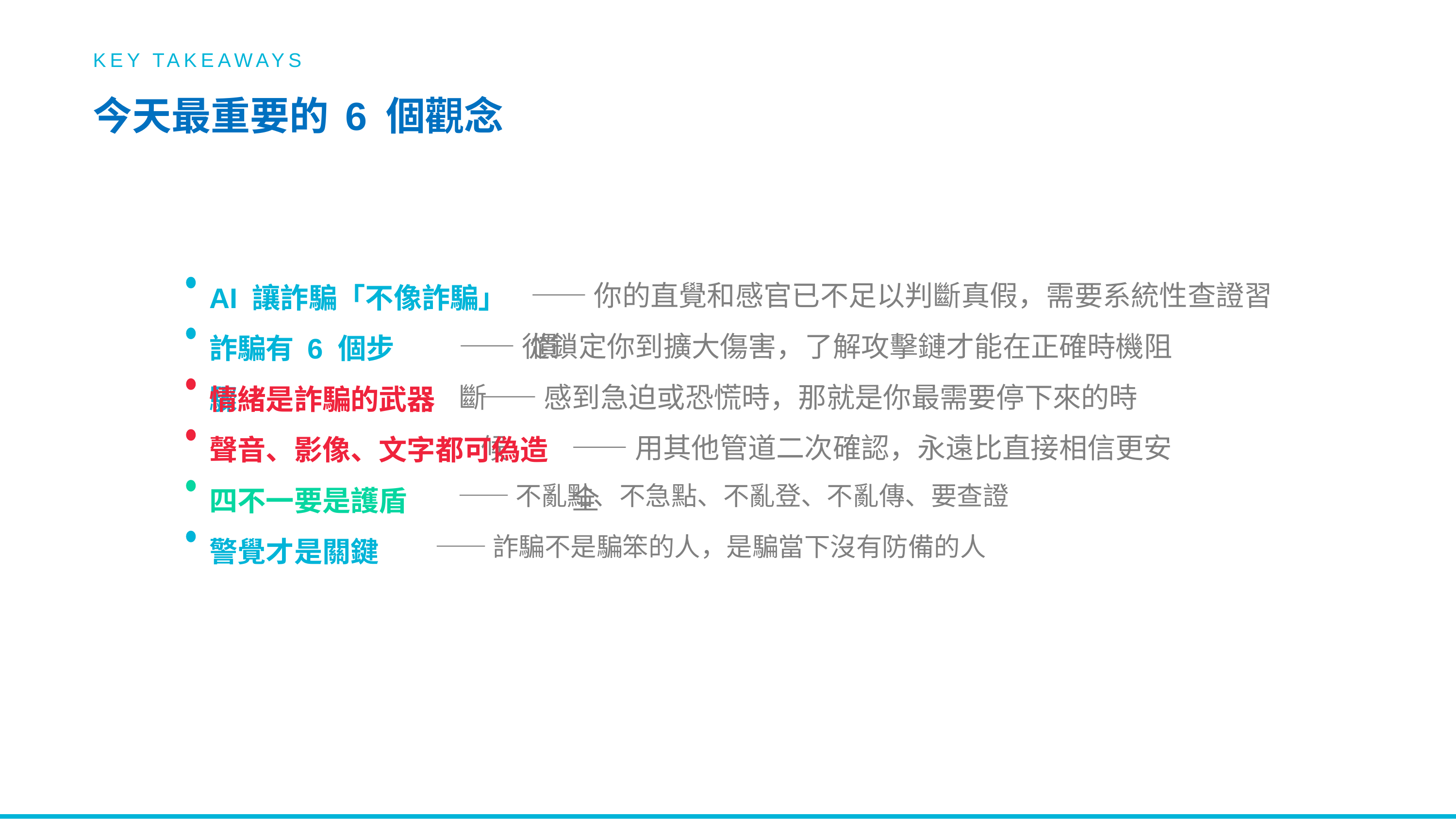

KEY TAKEAWAYS
今天最重要的 6 個觀念
——你的直覺和感官已不足以判斷真假，需要系統性查證習慣
AI 讓詐騙「不像詐騙」

詐騙有 6 個步驟
——從鎖定你到擴大傷害，了解攻擊鏈才能在正確時機阻斷

——感到急迫或恐慌時，那就是你最需要停下來的時候
情緒是詐騙的武器

聲音、影像、文字都可偽造
——用其他管道二次確認，永遠比直接相信更安全

——不亂點、不急點、不亂登、不亂傳、要查證
四不一要是護盾

——詐騙不是騙笨的人，是騙當下沒有防備的人
警覺才是關鍵